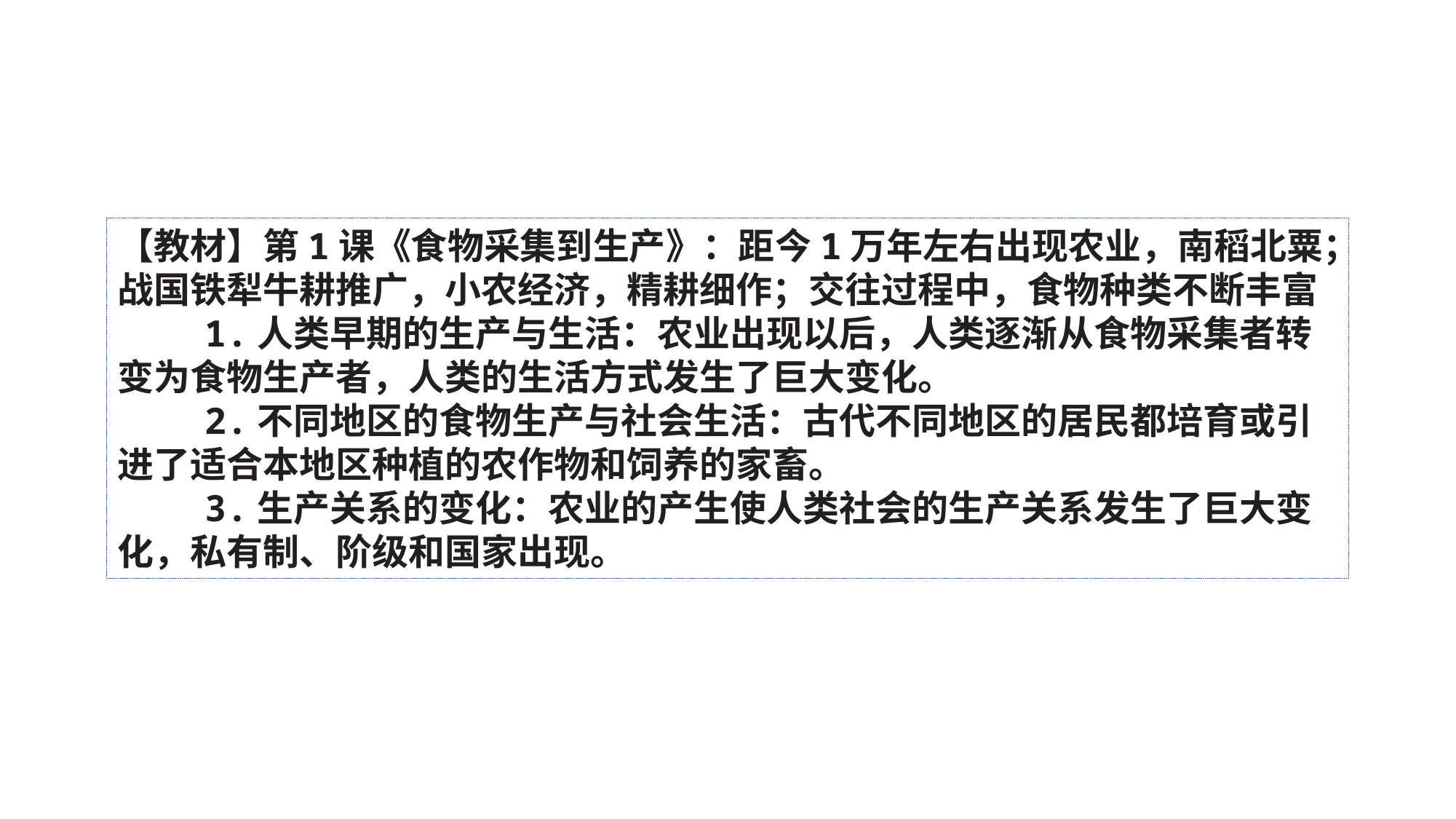

【教材】第1课《食物采集到生产》：距今1万年左右出现农业，南稻北粟；战国铁犁牛耕推广，小农经济，精耕细作；交往过程中，食物种类不断丰富
    1.人类早期的生产与生活：农业出现以后，人类逐渐从食物采集者转变为食物生产者，人类的生活方式发生了巨大变化。
    2.不同地区的食物生产与社会生活：古代不同地区的居民都培育或引进了适合本地区种植的农作物和饲养的家畜。
    3.生产关系的变化：农业的产生使人类社会的生产关系发生了巨大变化，私有制、阶级和国家出现。